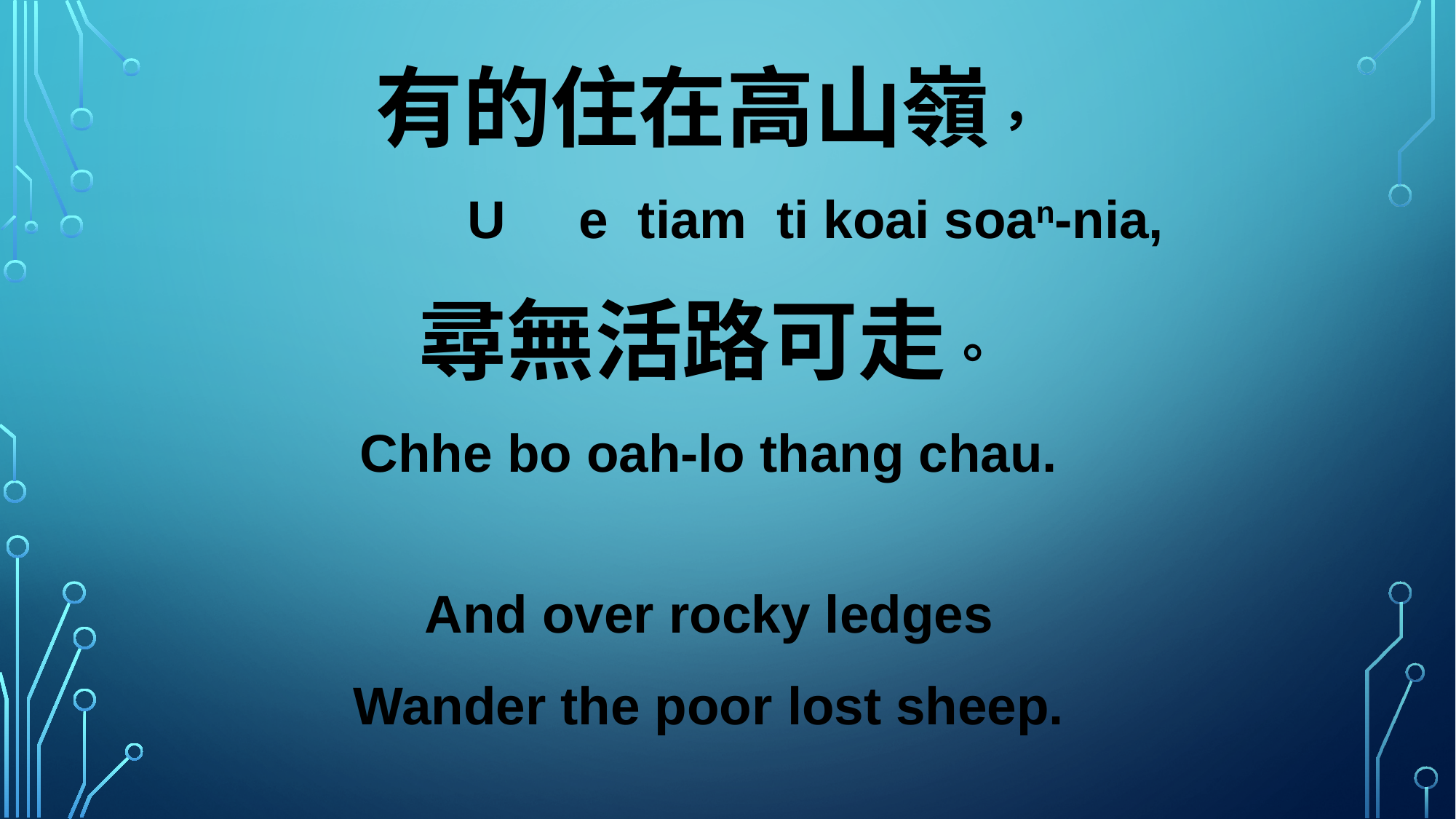

有的住在高山嶺，
                     U     e  tiam  ti koai soan-nia,
尋無活路可走。
Chhe bo oah-lo thang chau.

And over rocky ledges
Wander the poor lost sheep.